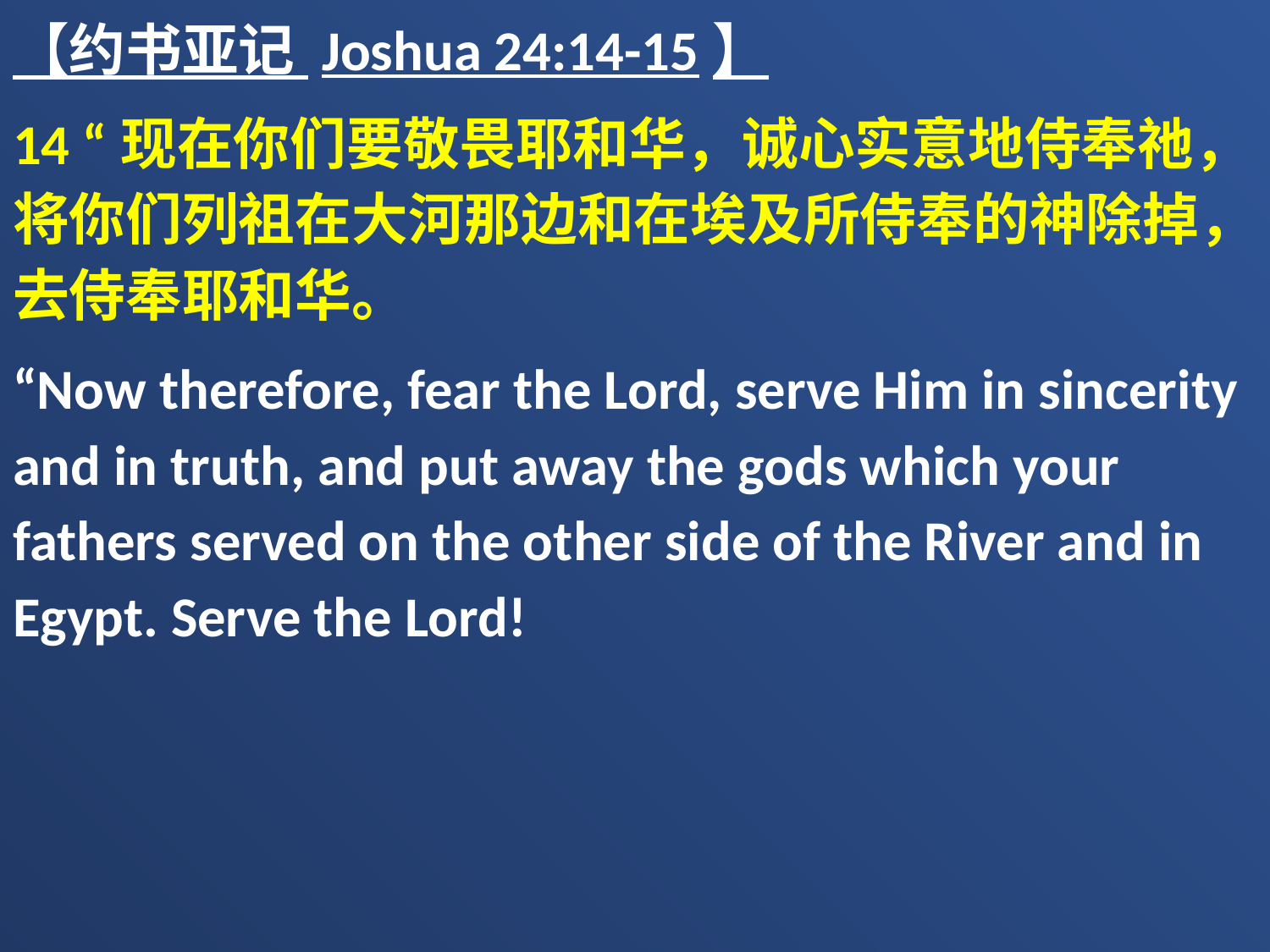

【约书亚记 Joshua 24:14-15】
14 “现在你们要敬畏耶和华，诚心实意地侍奉祂，将你们列祖在大河那边和在埃及所侍奉的神除掉，去侍奉耶和华。
“Now therefore, fear the Lord, serve Him in sincerity and in truth, and put away the gods which your fathers served on the other side of the River and in Egypt. Serve the Lord!